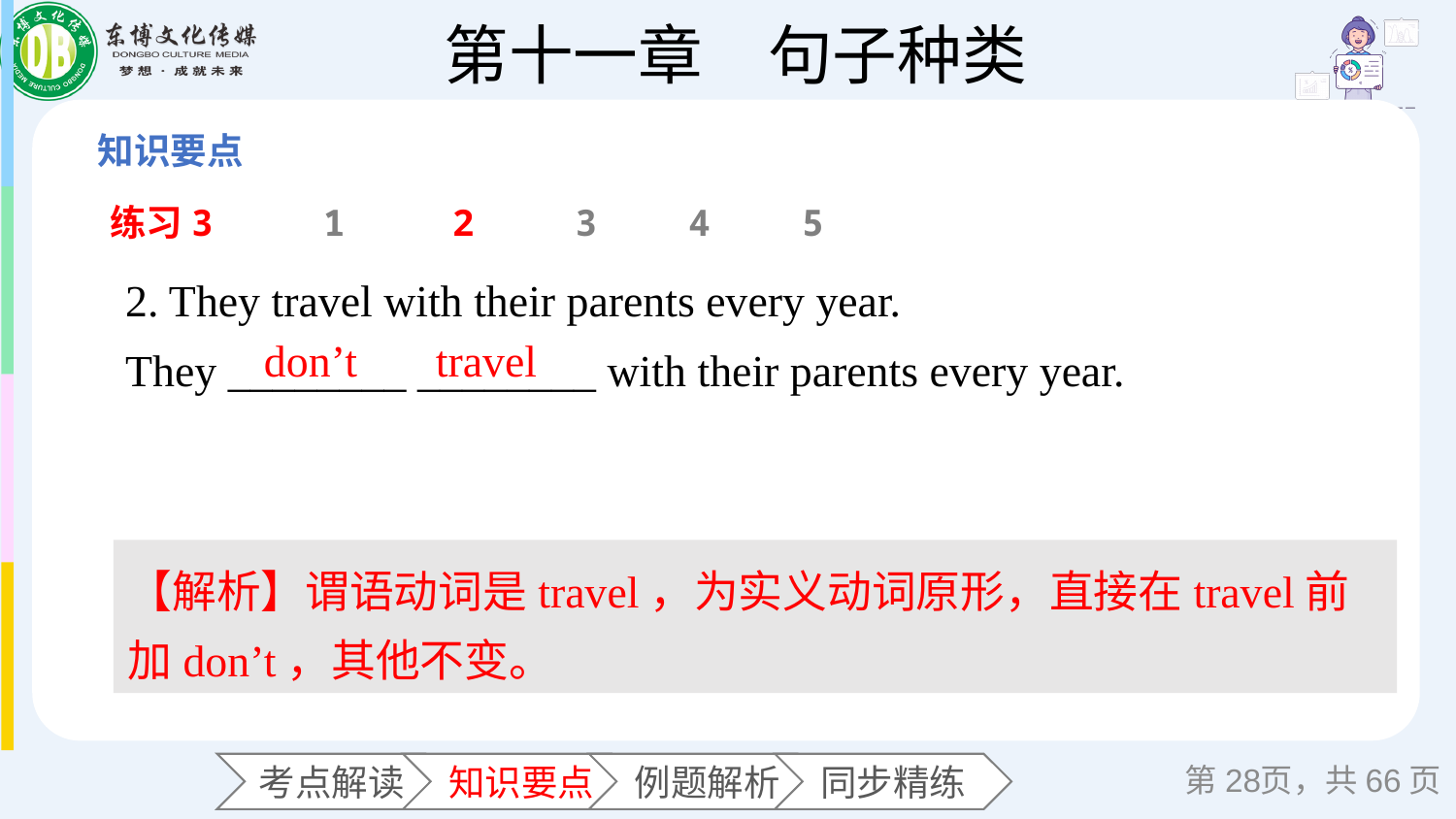

练习3
1
2
3
4
5
2. They travel with their parents every year.
They ________ ________ with their parents every year.
don’t
travel
【解析】谓语动词是travel，为实义动词原形，直接在travel前加don’t，其他不变。
第28页，共66页